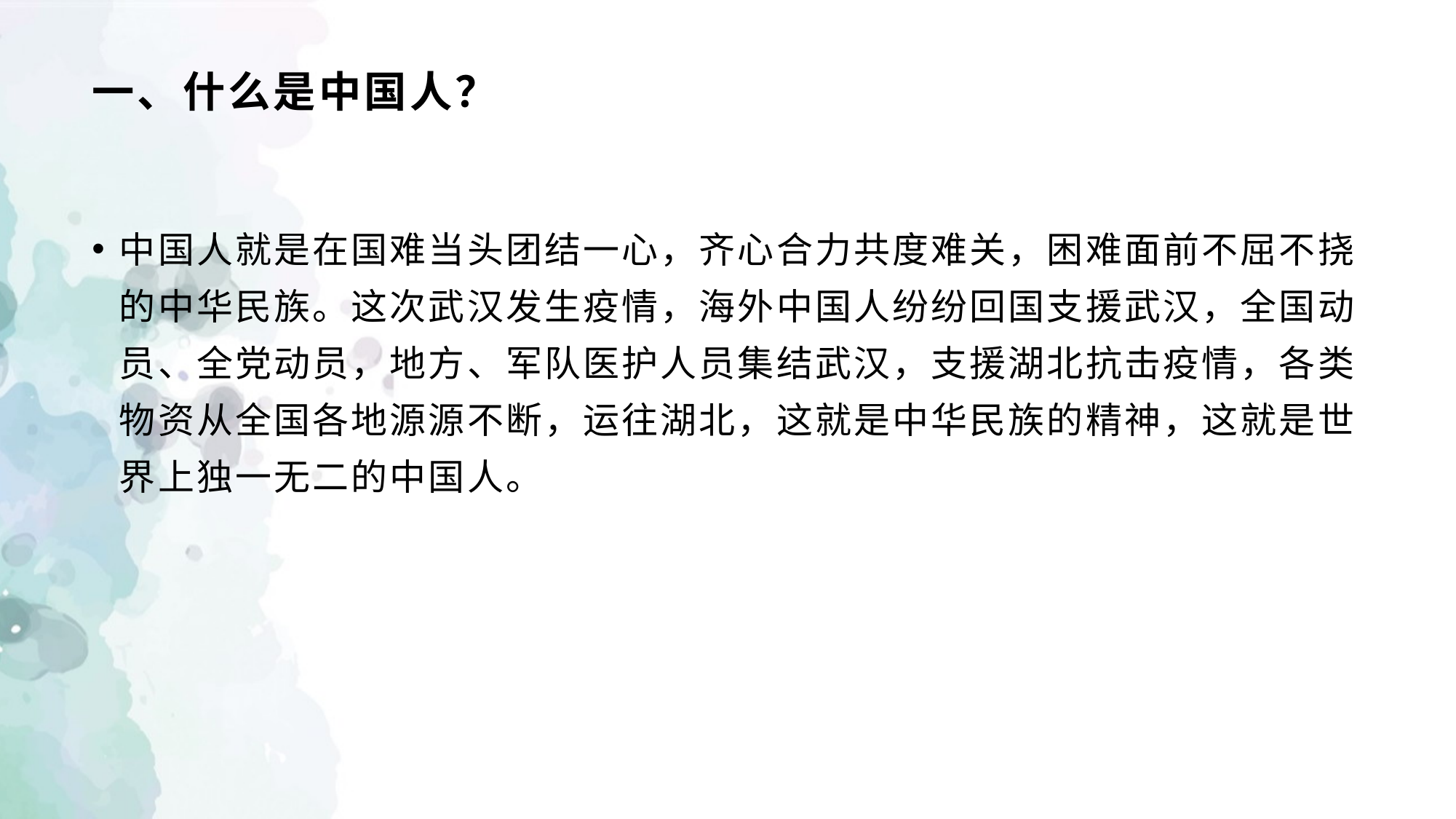

# 一、什么是中国人？

中国人就是在国难当头团结一心，齐心合力共度难关，困难面前不屈不挠的中华民族。这次武汉发生疫情，海外中国人纷纷回国支援武汉，全国动员、全党动员，地方、军队医护人员集结武汉，支援湖北抗击疫情，各类物资从全国各地源源不断，运往湖北，这就是中华民族的精神，这就是世界上独一无二的中国人。